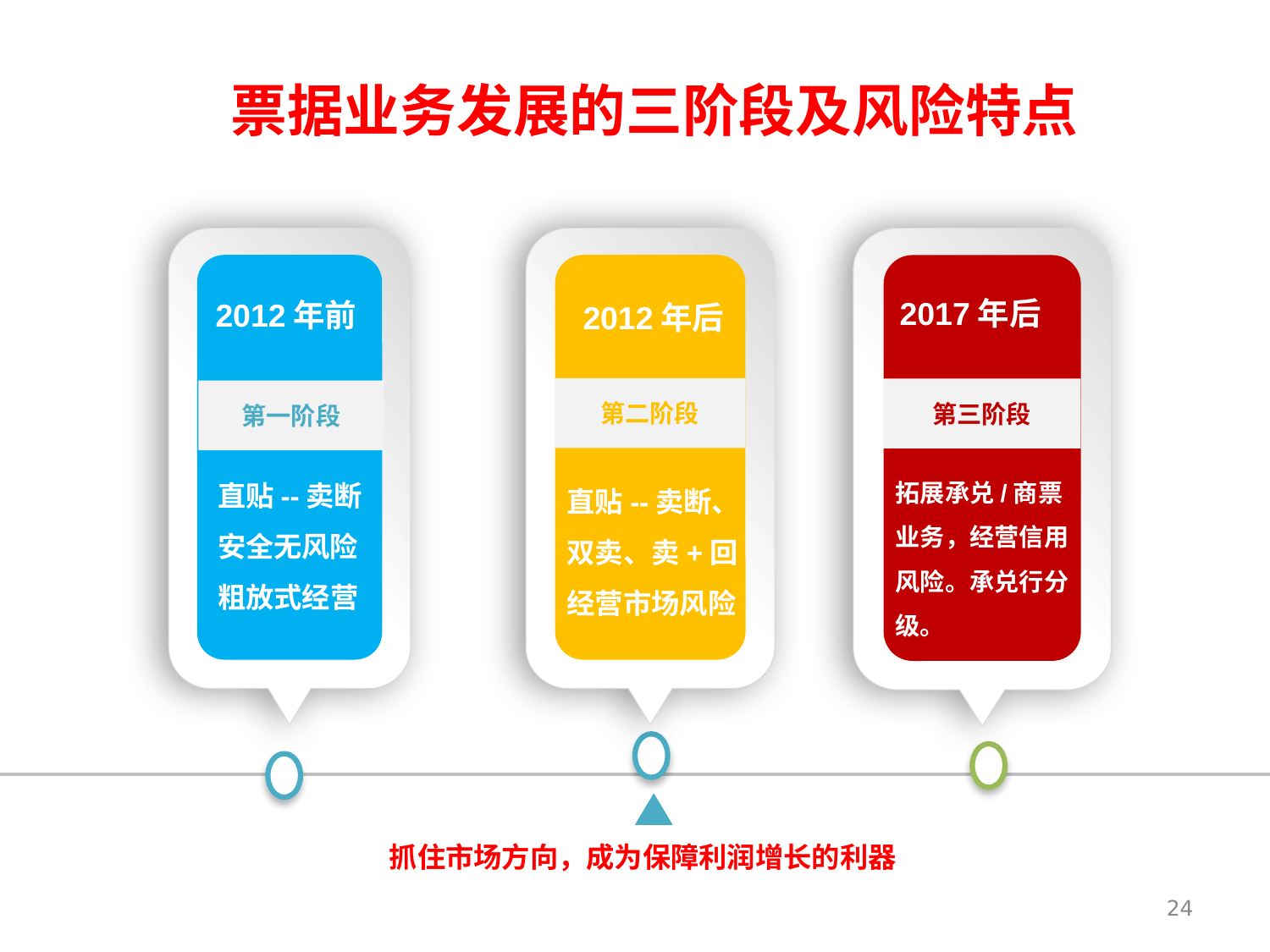

票据业务发展的三阶段及风险特点

2012年前
第一阶段
直贴--卖断
安全无风险
粗放式经营

2012年后
第二阶段
直贴--卖断、双卖、卖+回
经营市场风险

2017年后
第三阶段
拓展承兑/商票业务，经营信用风险。承兑行分级。

抓住市场方向，成为保障利润增长的利器
24